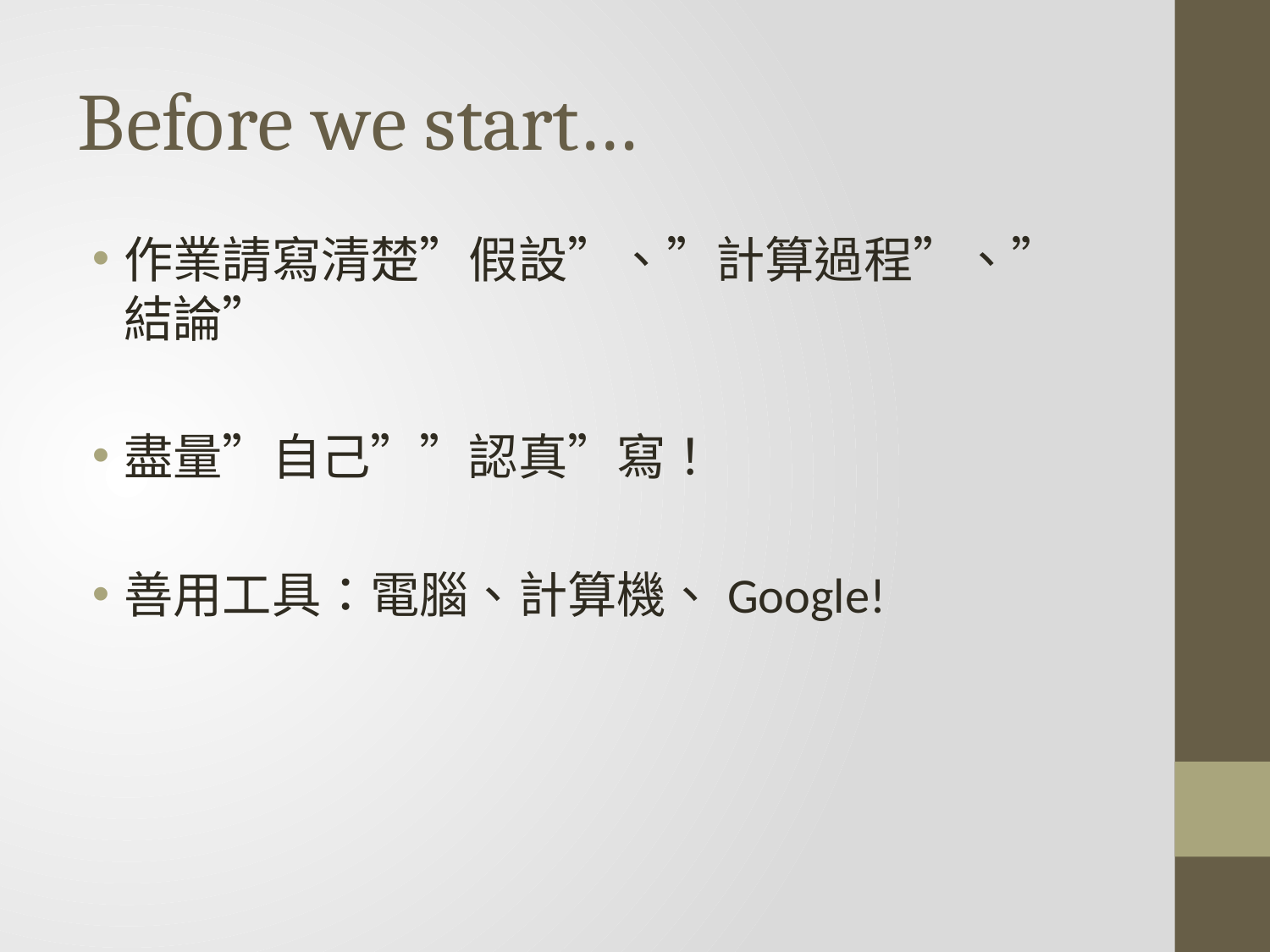

# Before we start…
作業請寫清楚”假設”、”計算過程”、”結論”

盡量”自己””認真”寫！

善用工具：電腦、計算機、Google!